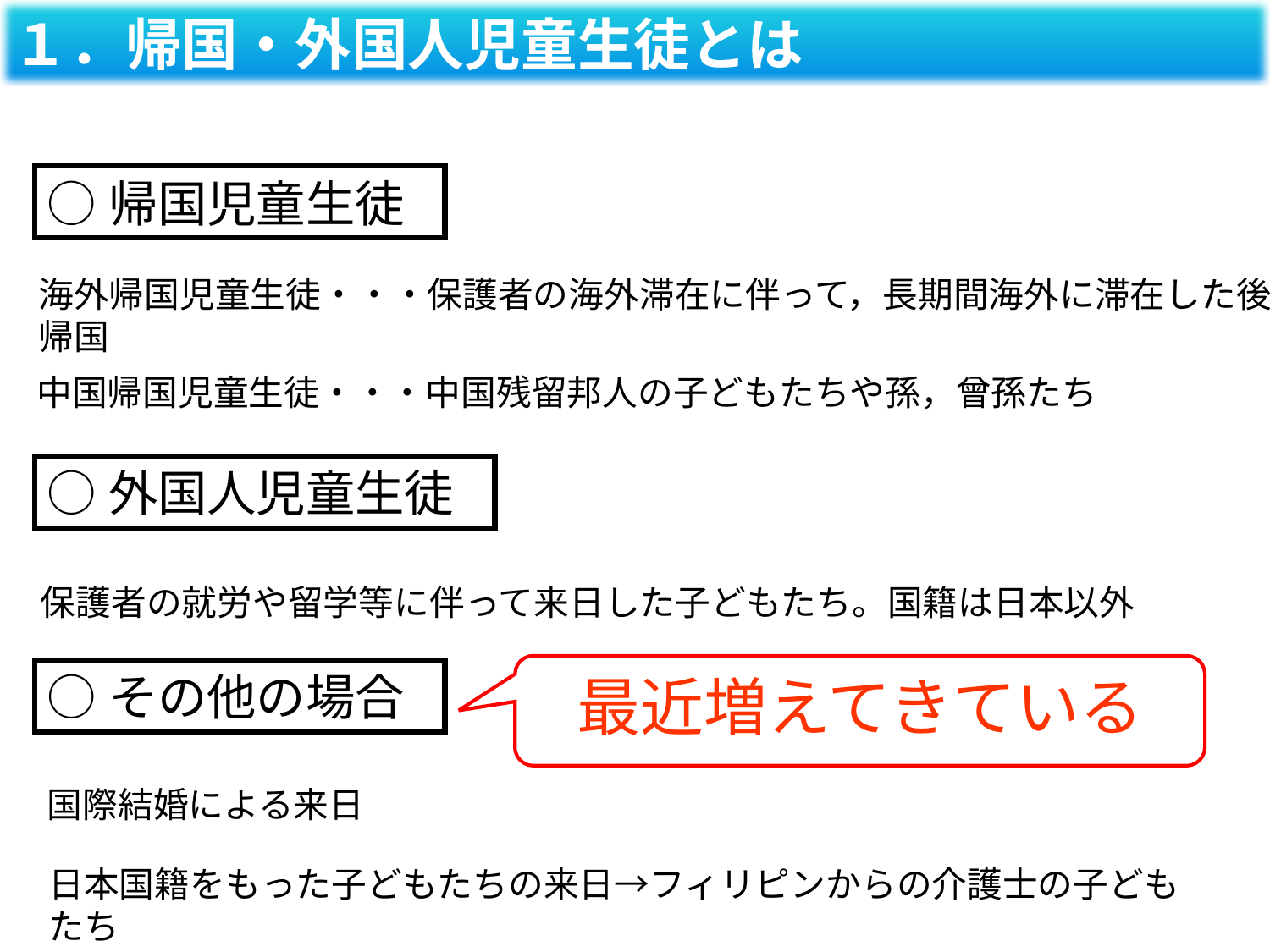

１．帰国・外国人児童生徒とは
○帰国児童生徒
海外帰国児童生徒・・・保護者の海外滞在に伴って，長期間海外に滞在した後帰国
中国帰国児童生徒・・・中国残留邦人の子どもたちや孫，曾孫たち
○外国人児童生徒
保護者の就労や留学等に伴って来日した子どもたち。国籍は日本以外
最近増えてきている
○その他の場合
国際結婚による来日
日本国籍をもった子どもたちの来日→フィリピンからの介護士の子どもたち